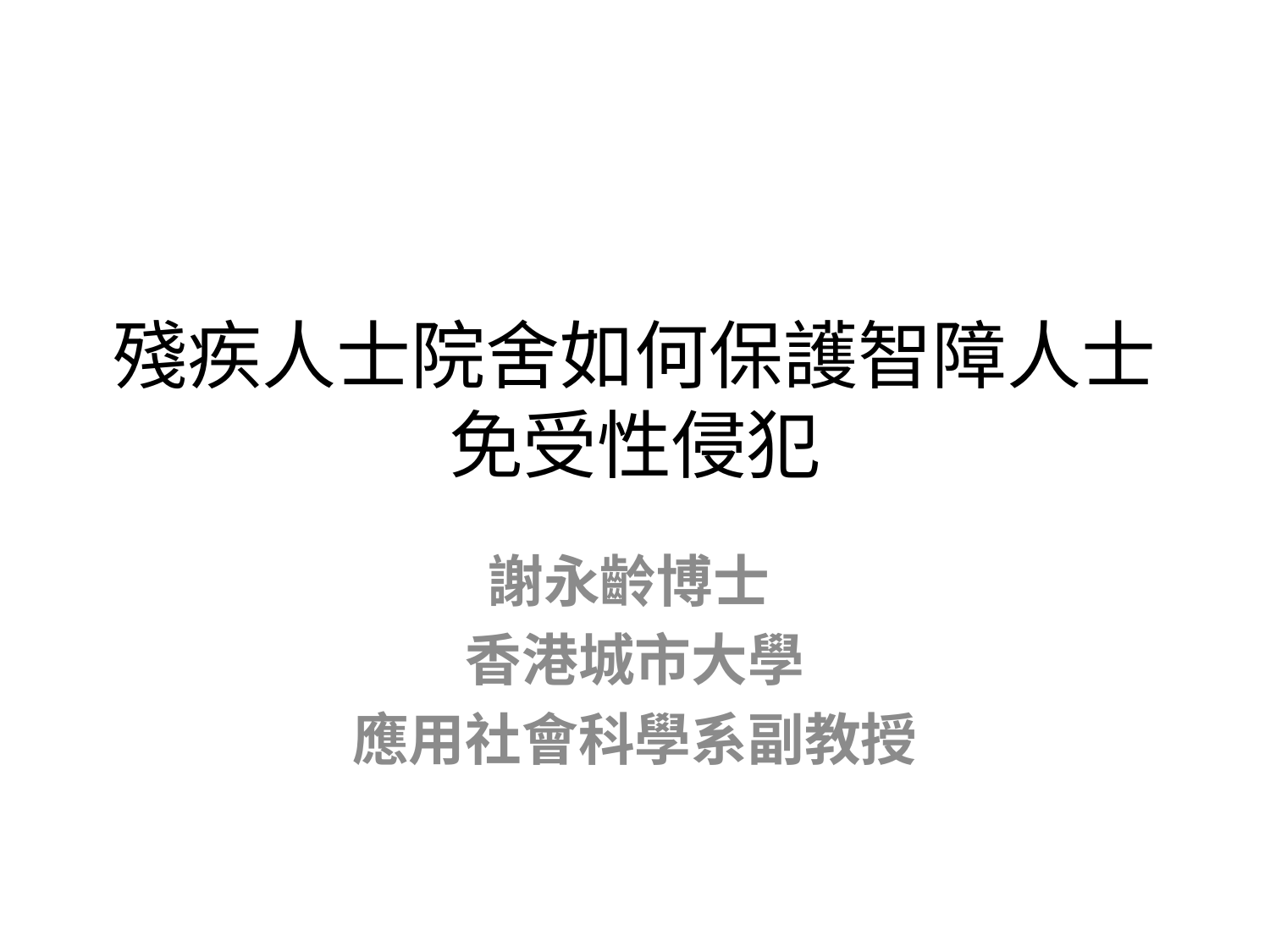

# 殘疾人士院舍如何保護智障人士 免受性侵犯
謝永齡博士
香港城市大學
應用社會科學系副教授